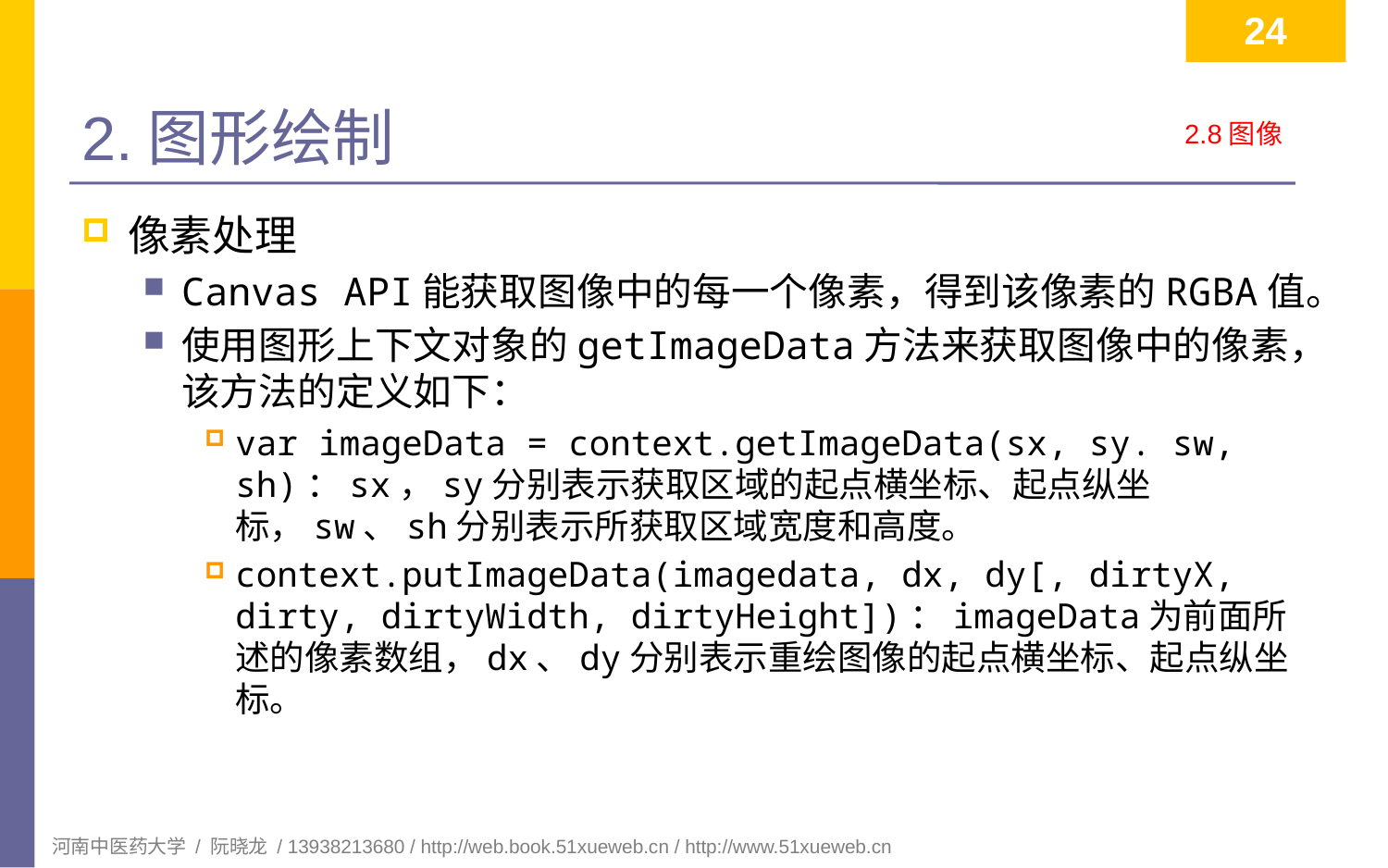

24
# 2.图形绘制
2.8图像
像素处理
Canvas API能获取图像中的每一个像素，得到该像素的RGBA值。
使用图形上下文对象的getImageData方法来获取图像中的像素，该方法的定义如下：
var imageData = context.getImageData(sx, sy. sw, sh)：sx，sy分别表示获取区域的起点横坐标、起点纵坐标，sw、sh分别表示所获取区域宽度和高度。
context.putImageData(imagedata, dx, dy[, dirtyX, dirty, dirtyWidth, dirtyHeight])：imageData为前面所述的像素数组，dx、dy分别表示重绘图像的起点横坐标、起点纵坐标。